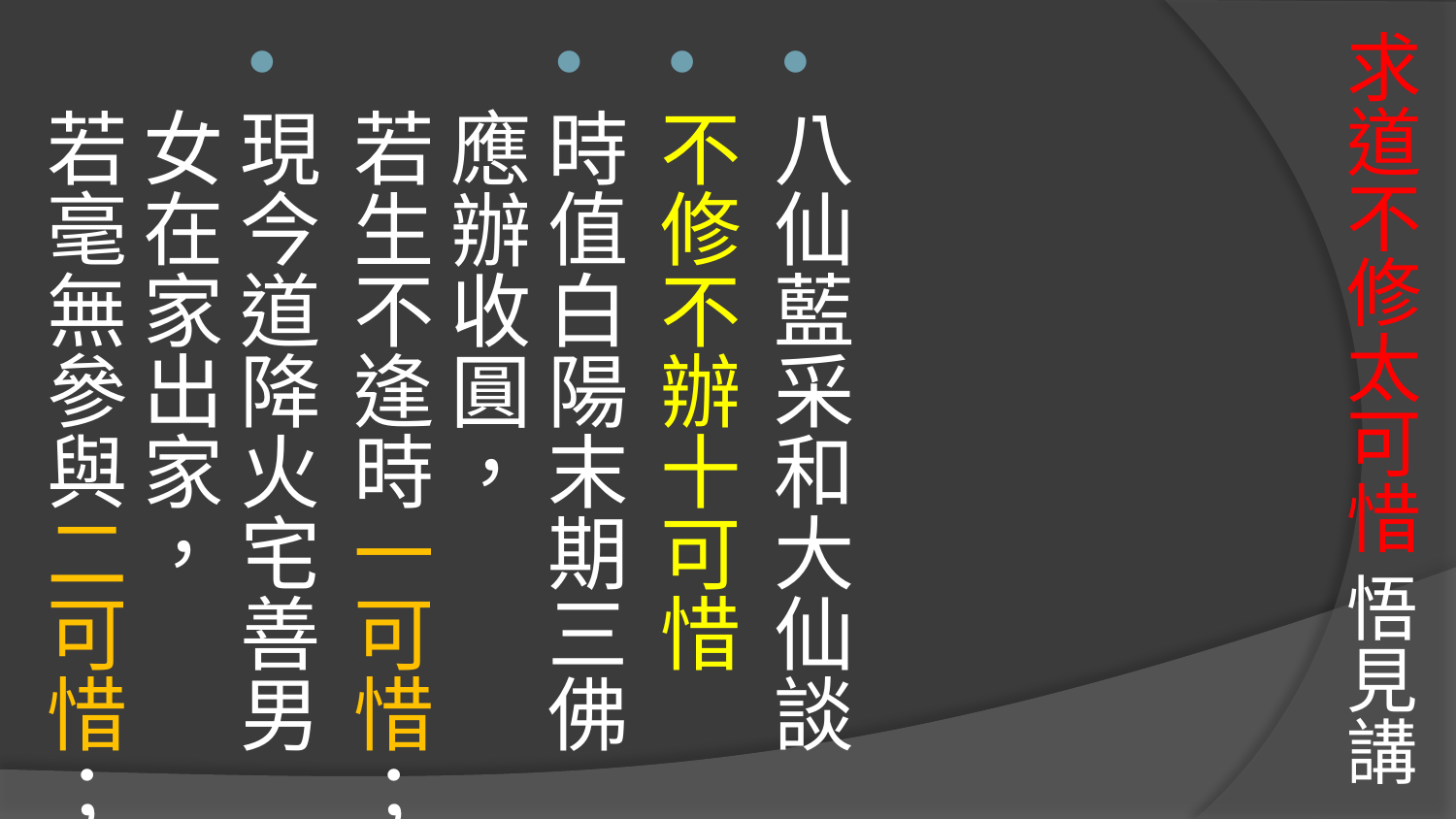

# 求道不修太可惜 悟見講
八仙藍采和大仙談
不修不辦十可惜
時值白陽末期三佛應辦收圓，
若生不逢時一可惜；
現今道降火宅善男女在家出家，
若毫無參與二可惜；